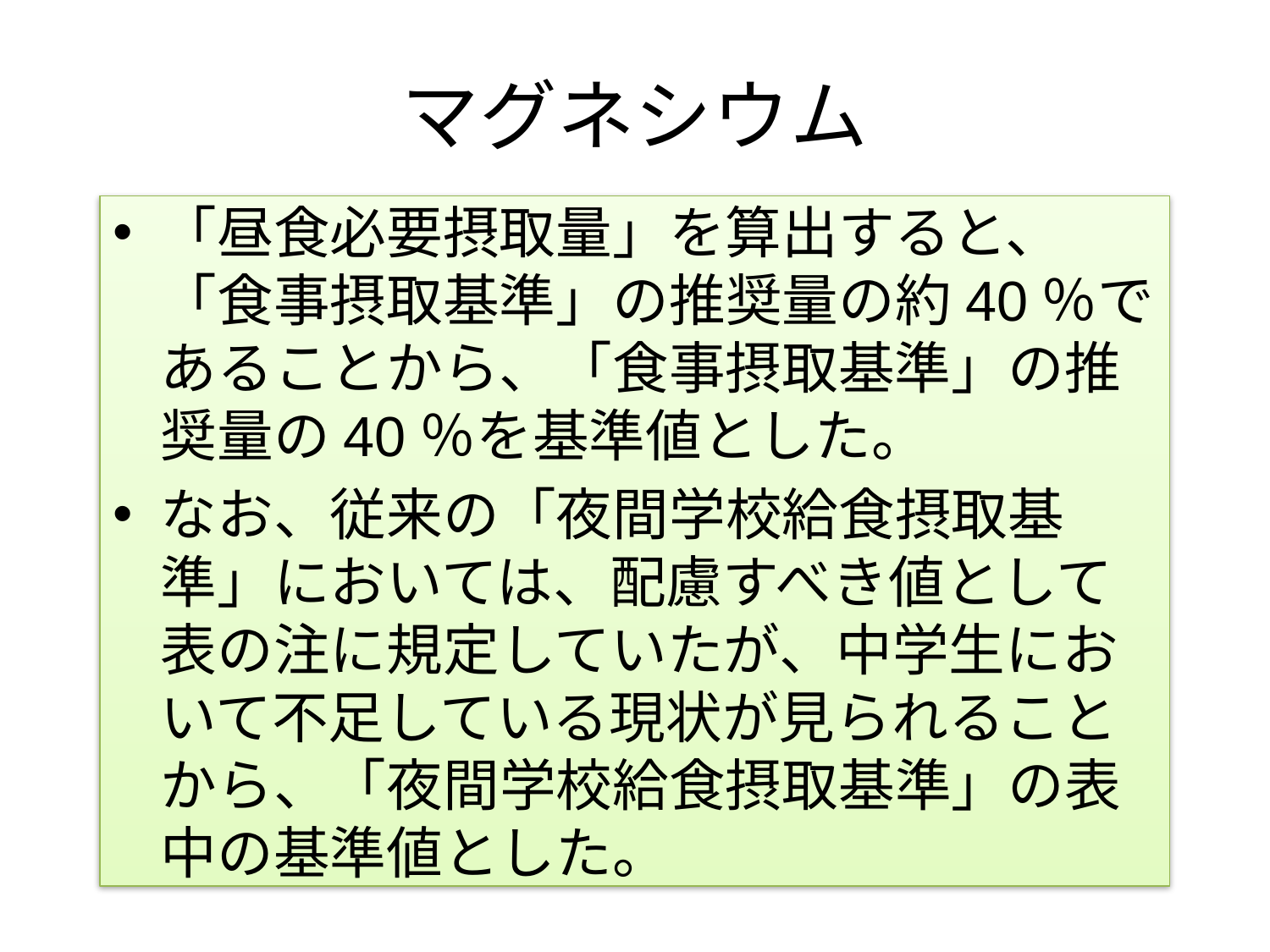

# マグネシウム
「昼食必要摂取量」を算出すると、「食事摂取基準」の推奨量の約40％であることから、「食事摂取基準」の推奨量の40％を基準値とした。
なお、従来の「夜間学校給食摂取基準」においては、配慮すべき値として表の注に規定していたが、中学生において不足している現状が見られることから、「夜間学校給食摂取基準」の表中の基準値とした。